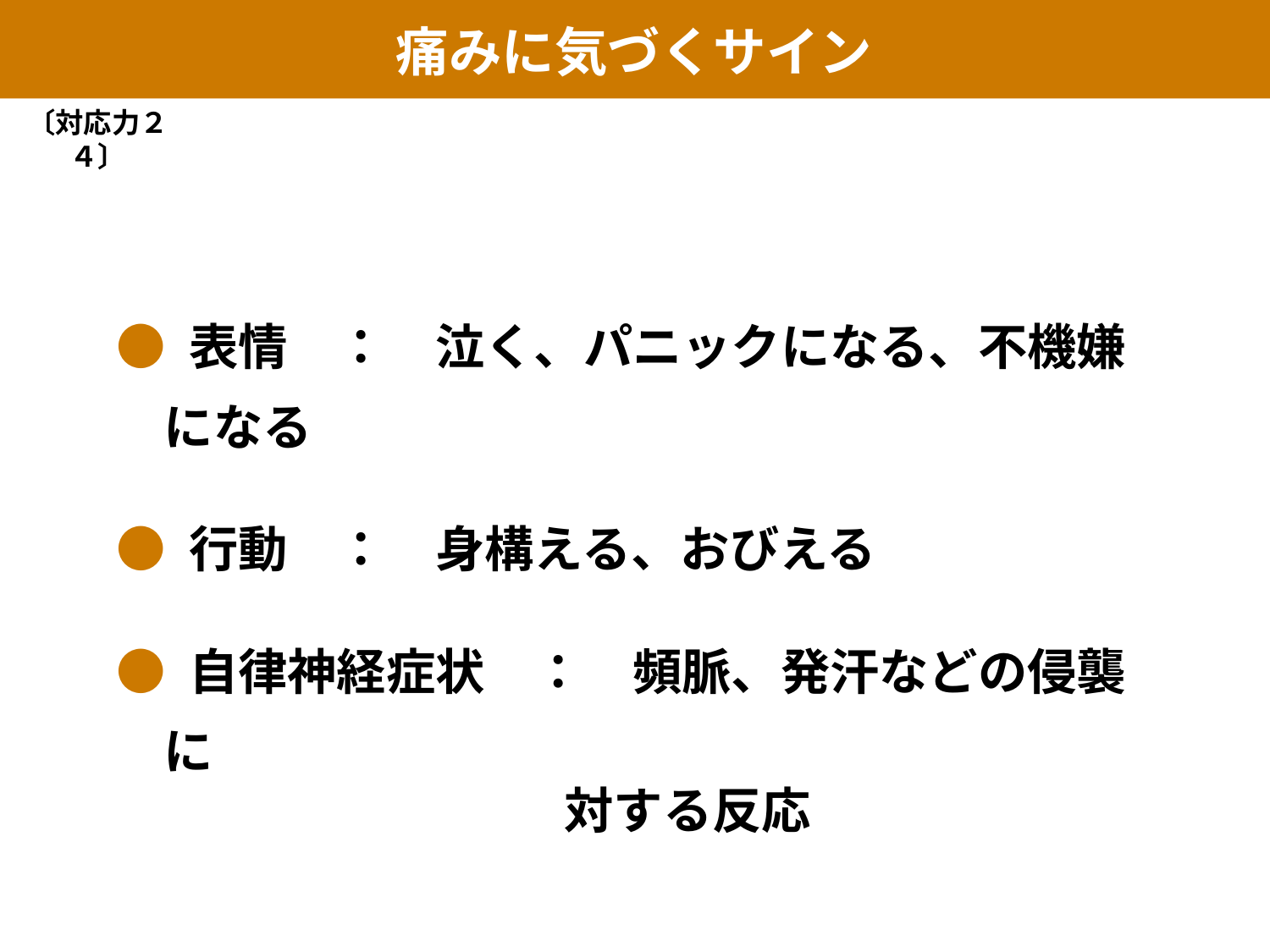

痛みに気づくサイン
〔対応力２４〕
● 表情　：　泣く、パニックになる、不機嫌になる
● 行動　：　身構える、おびえる
● 自律神経症状　：　頻脈、発汗などの侵襲に
                         	対する反応